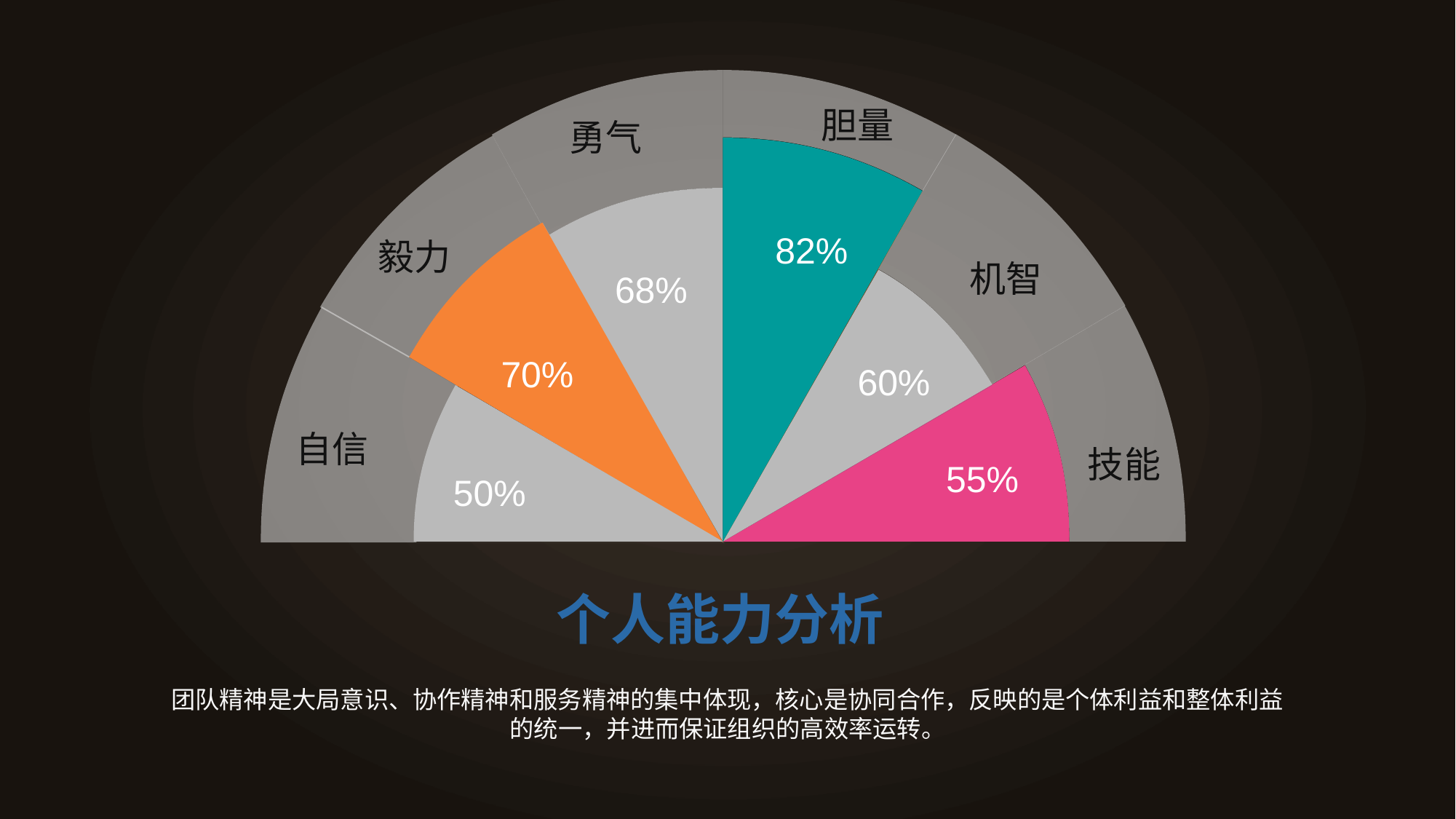

胆量
勇气

82%

毅力

机智
68%

70%
60%

自信
技能
55%
50%
个人能力分析
团队精神是大局意识、协作精神和服务精神的集中体现，核心是协同合作，反映的是个体利益和整体利益的统一，并进而保证组织的高效率运转。